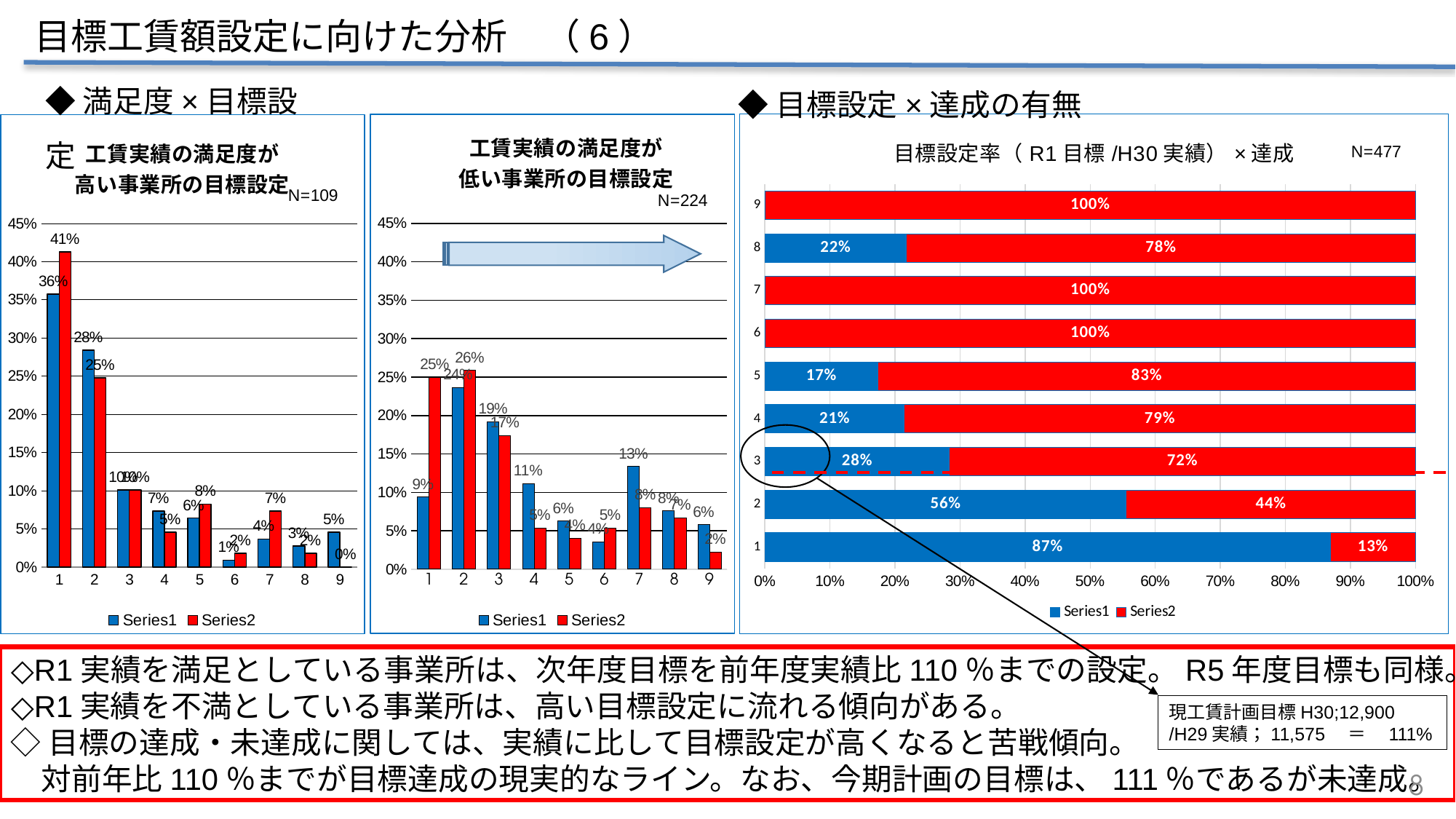

目標工賃額設定に向けた分析　（6）
◆満足度×目標設定
◆目標設定×達成の有無

### Chart: 工賃実績の満足度が
低い事業所の目標設定

| Category |  |  |
|---|---|---|

### Chart: 目標設定率（R1目標/H30実績）×達成

| Category |  |  |
|---|---|---|

### Chart: 工賃実績の満足度が
高い事業所の目標設定

| Category |  |  |
|---|---|---|

現工賃計画目標H30;12,900
/H29実績；11,575　＝　111%
◇R1実績を満足としている事業所は、次年度目標を前年度実績比110％までの設定。R5年度目標も同様。
◇R1実績を不満としている事業所は、高い目標設定に流れる傾向がある。
◇目標の達成・未達成に関しては、実績に比して目標設定が高くなると苦戦傾向。
　対前年比110％までが目標達成の現実的なライン。なお、今期計画の目標は、111％であるが未達成。
8